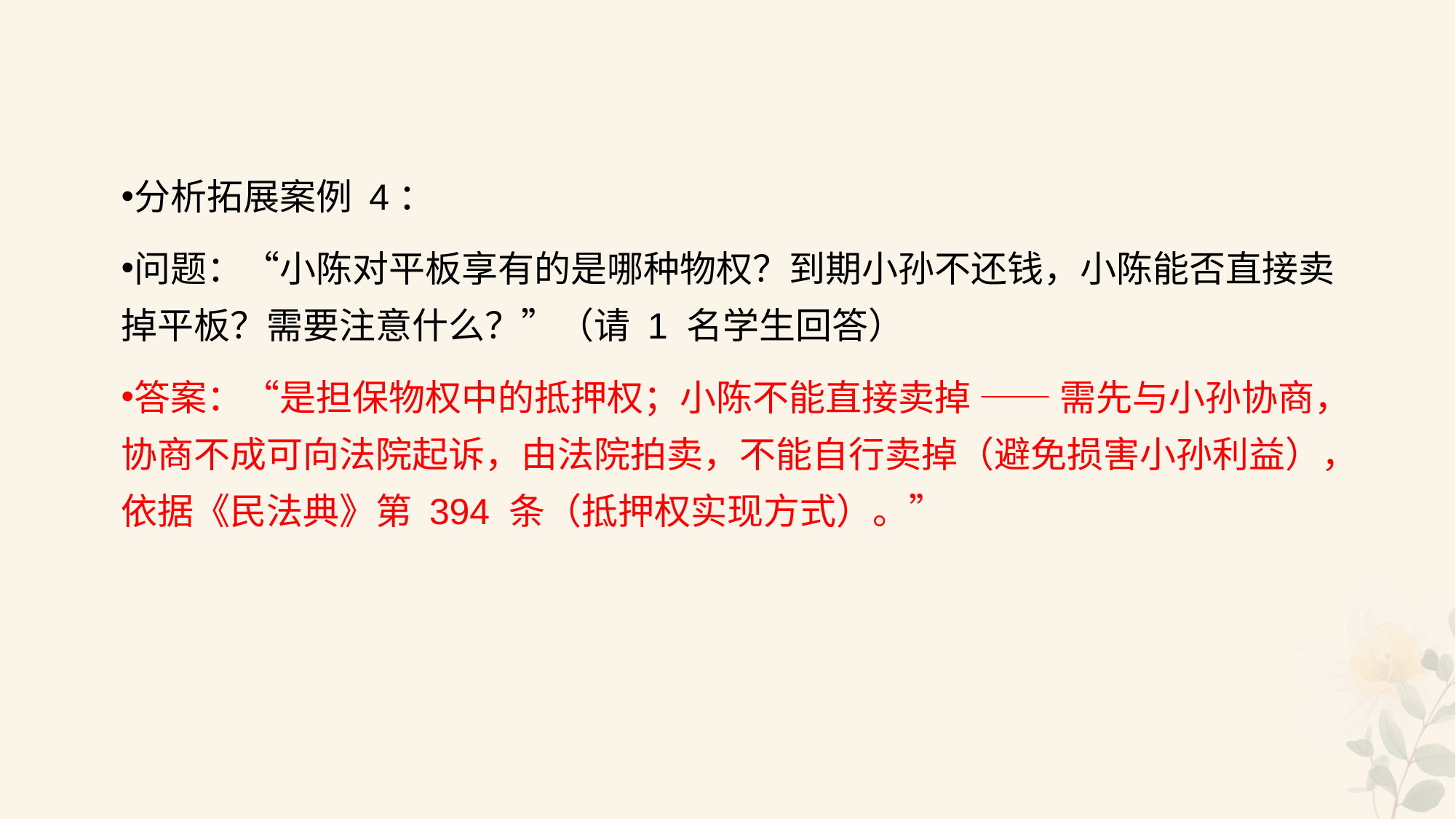

#
分析拓展案例 4：
问题：“小陈对平板享有的是哪种物权？到期小孙不还钱，小陈能否直接卖掉平板？需要注意什么？”（请 1 名学生回答）
答案：“是担保物权中的抵押权；小陈不能直接卖掉 —— 需先与小孙协商，协商不成可向法院起诉，由法院拍卖，不能自行卖掉（避免损害小孙利益），依据《民法典》第 394 条（抵押权实现方式）。”